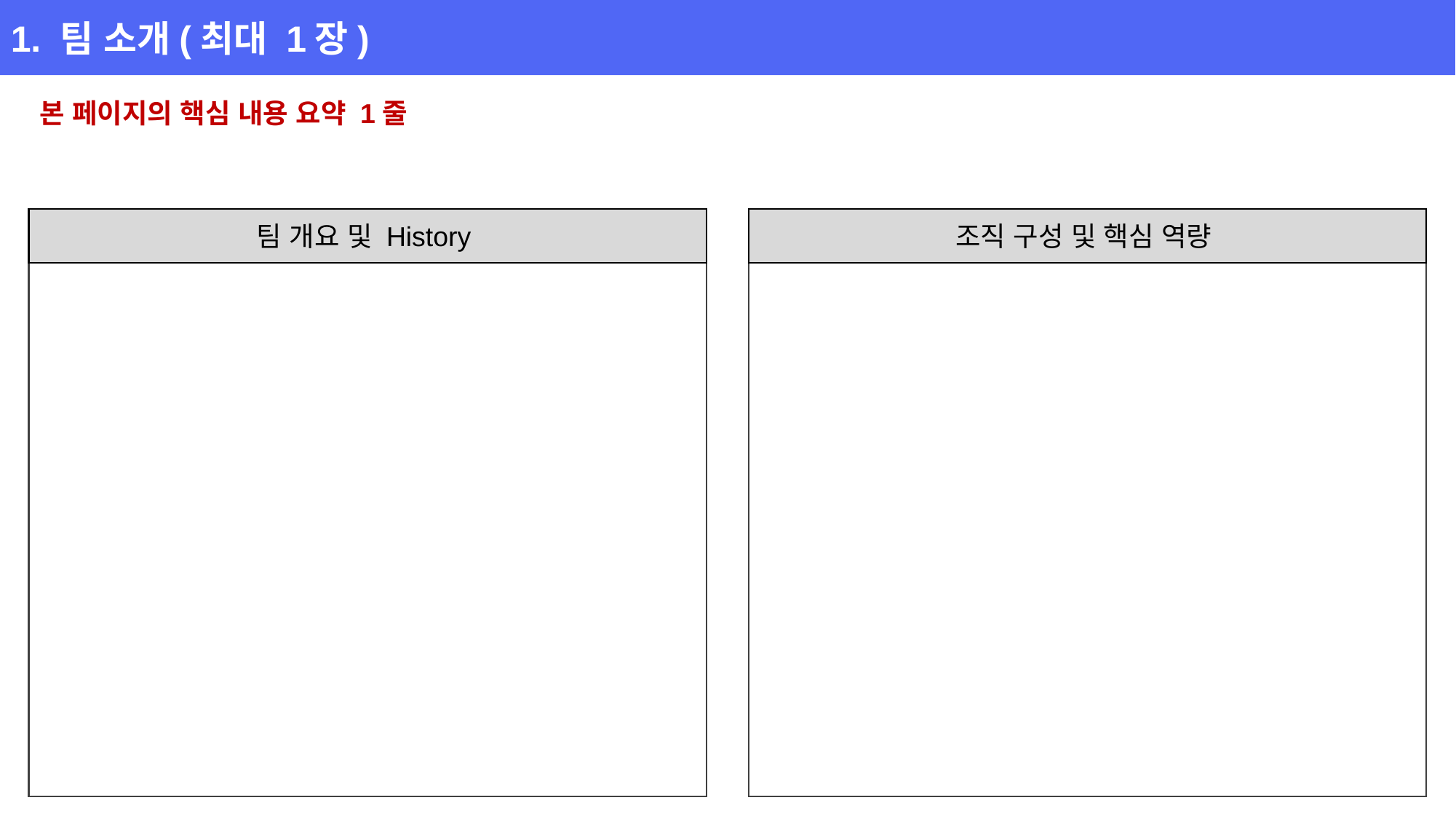

1. 팀 소개(최대 1장)
본 페이지의 핵심 내용 요약 1줄
팀 개요 및 History

조직 구성 및 핵심 역량